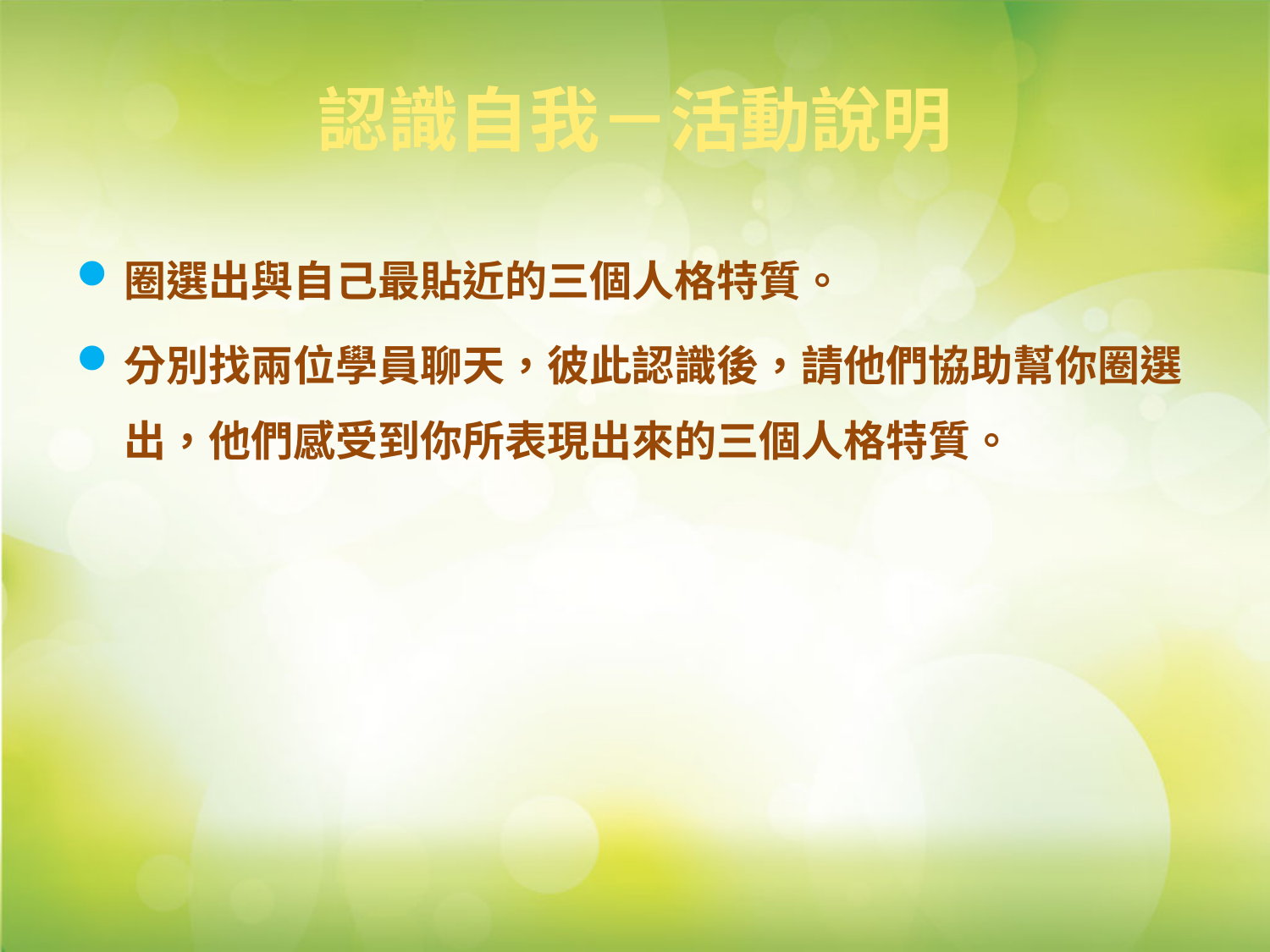

# 認識自我－活動說明
圈選出與自己最貼近的三個人格特質。
分別找兩位學員聊天，彼此認識後，請他們協助幫你圈選出，他們感受到你所表現出來的三個人格特質。